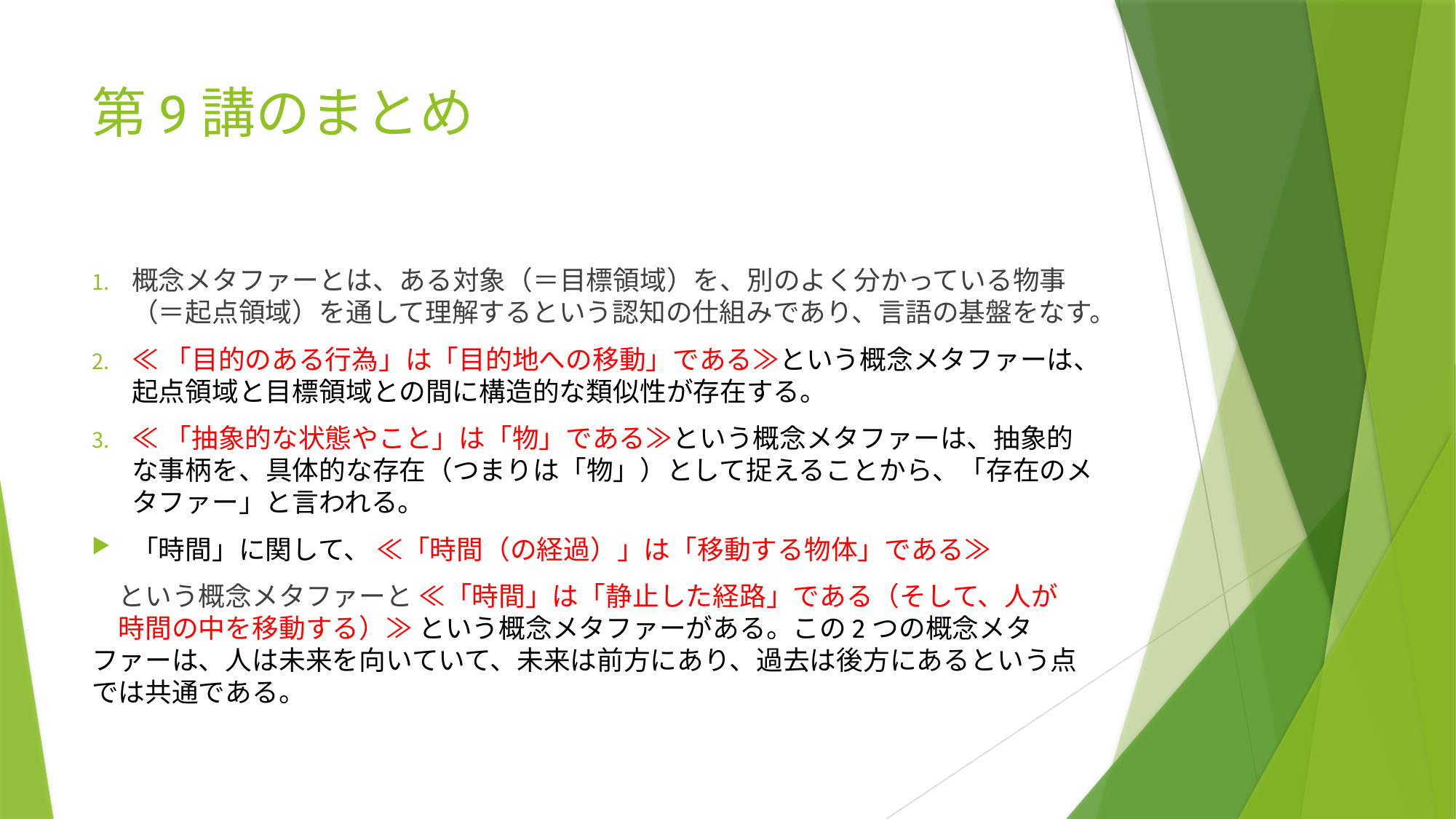

# 第9講のまとめ
概念メタファーとは、ある対象（＝目標領域）を、別のよく分かっている物事（＝起点領域）を通して理解するという認知の仕組みであり、言語の基盤をなす。
≪「目的のある行為」は「目的地への移動」である≫という概念メタファーは、起点領域と目標領域との間に構造的な類似性が存在する。
≪「抽象的な状態やこと」は「物」である≫という概念メタファーは、抽象的な事柄を、具体的な存在（つまりは「物」）として捉えることから、「存在のメタファー」と言われる。
「時間」に関して、 ≪「時間（の経過）」は「移動する物体」である≫
　という概念メタファーと ≪「時間」は「静止した経路」である（そして、人が　　時間の中を移動する）≫ という概念メタファーがある。この2つの概念メタファーは、人は未来を向いていて、未来は前方にあり、過去は後方にあるという点では共通である。